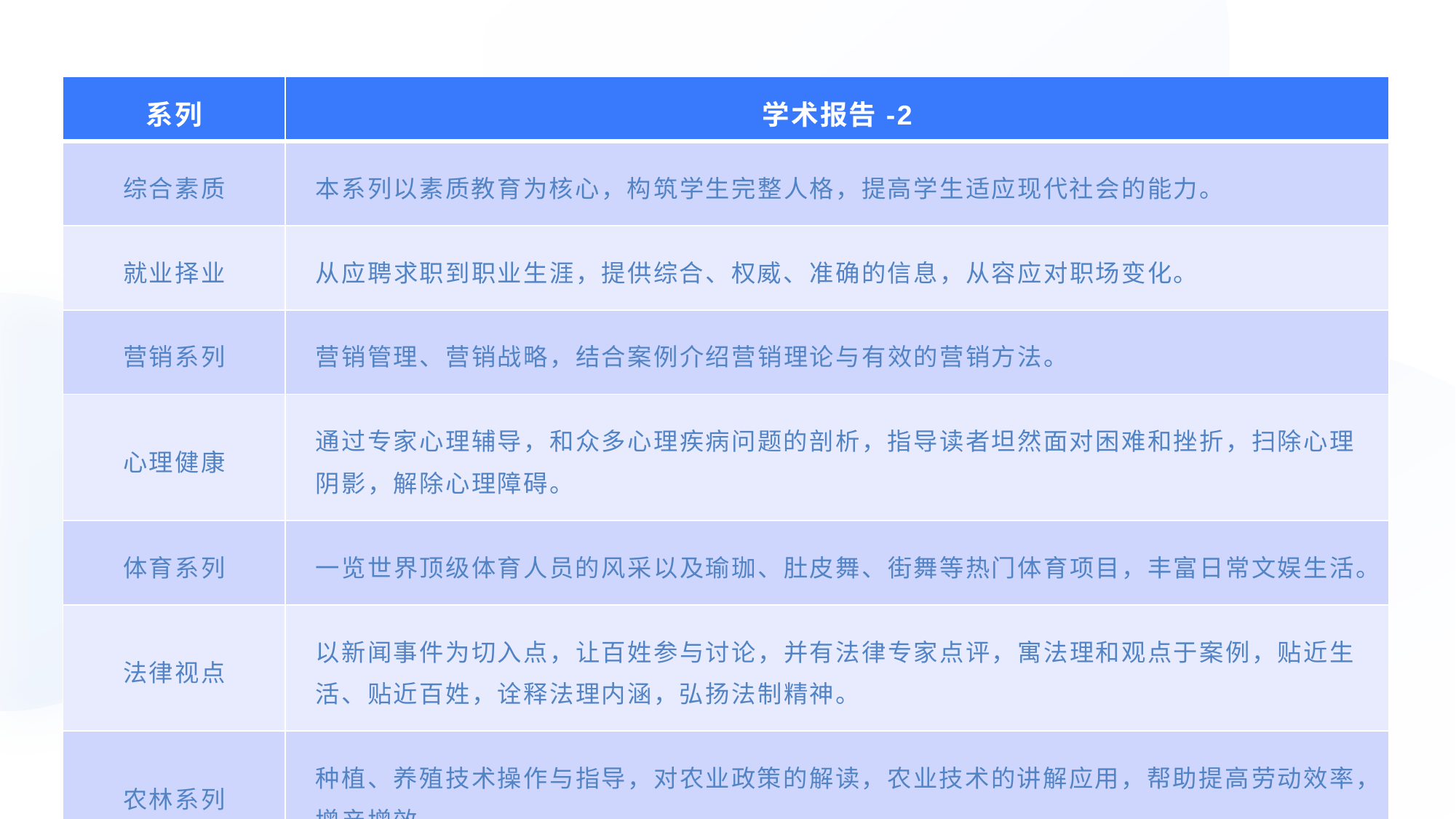

| 系列 | 学术报告-2 |
| --- | --- |
| 综合素质 | 本系列以素质教育为核心，构筑学生完整人格，提高学生适应现代社会的能力。 |
| 就业择业 | 从应聘求职到职业生涯，提供综合、权威、准确的信息，从容应对职场变化。 |
| 营销系列 | 营销管理、营销战略，结合案例介绍营销理论与有效的营销方法。 |
| 心理健康 | 通过专家心理辅导，和众多心理疾病问题的剖析，指导读者坦然面对困难和挫折，扫除心理阴影，解除心理障碍。 |
| 体育系列 | 一览世界顶级体育人员的风采以及瑜珈、肚皮舞、街舞等热门体育项目，丰富日常文娱生活。 |
| 法律视点 | 以新闻事件为切入点，让百姓参与讨论，并有法律专家点评，寓法理和观点于案例，贴近生活、贴近百姓，诠释法理内涵，弘扬法制精神。 |
| 农林系列 | 种植、养殖技术操作与指导，对农业政策的解读，农业技术的讲解应用，帮助提高劳动效率，增产增效。 |
9